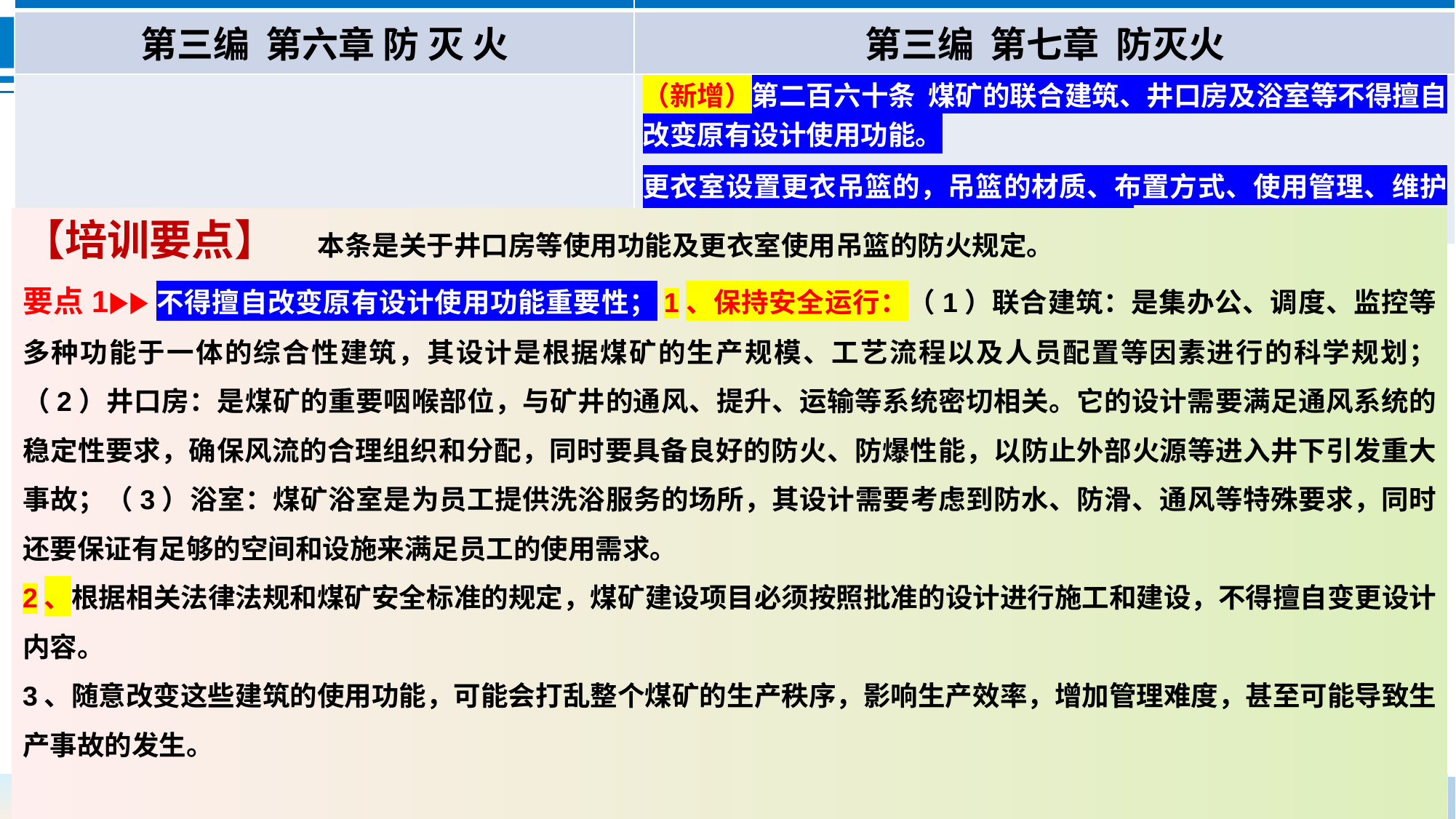

| 《煤矿安全规程》（2022版） | 《煤矿安全规程》（2025版） |
| --- | --- |
| 第三编 第六章 防 灭 火 | 第三编 第七章 防灭火 |
|  | （新增）第二百六十条 煤矿的联合建筑、井口房及浴室等不得擅自改变原有设计使用功能。 更衣室设置更衣吊篮的，吊篮的材质、布置方式、使用管理、维护保养等应当遵守相关国家或者行业标准。 |
【培训要点】     本条是关于井口房等使用功能及更衣室使用吊篮的防火规定。
要点1▶▶不得擅自改变原有设计使用功能重要性；1、保持安全运行：（1）联合建筑：是集办公、调度、监控等多种功能于一体的综合性建筑，其设计是根据煤矿的生产规模、工艺流程以及人员配置等因素进行的科学规划；（2）井口房：是煤矿的重要咽喉部位，与矿井的通风、提升、运输等系统密切相关。它的设计需要满足通风系统的稳定性要求，确保风流的合理组织和分配，同时要具备良好的防火、防爆性能，以防止外部火源等进入井下引发重大事故；（3）浴室：煤矿浴室是为员工提供洗浴服务的场所，其设计需要考虑到防水、防滑、通风等特殊要求，同时还要保证有足够的空间和设施来满足员工的使用需求。
2、根据相关法律法规和煤矿安全标准的规定，煤矿建设项目必须按照批准的设计进行施工和建设，不得擅自变更设计内容。
3、随意改变这些建筑的使用功能，可能会打乱整个煤矿的生产秩序，影响生产效率，增加管理难度，甚至可能导致生产事故的发生。